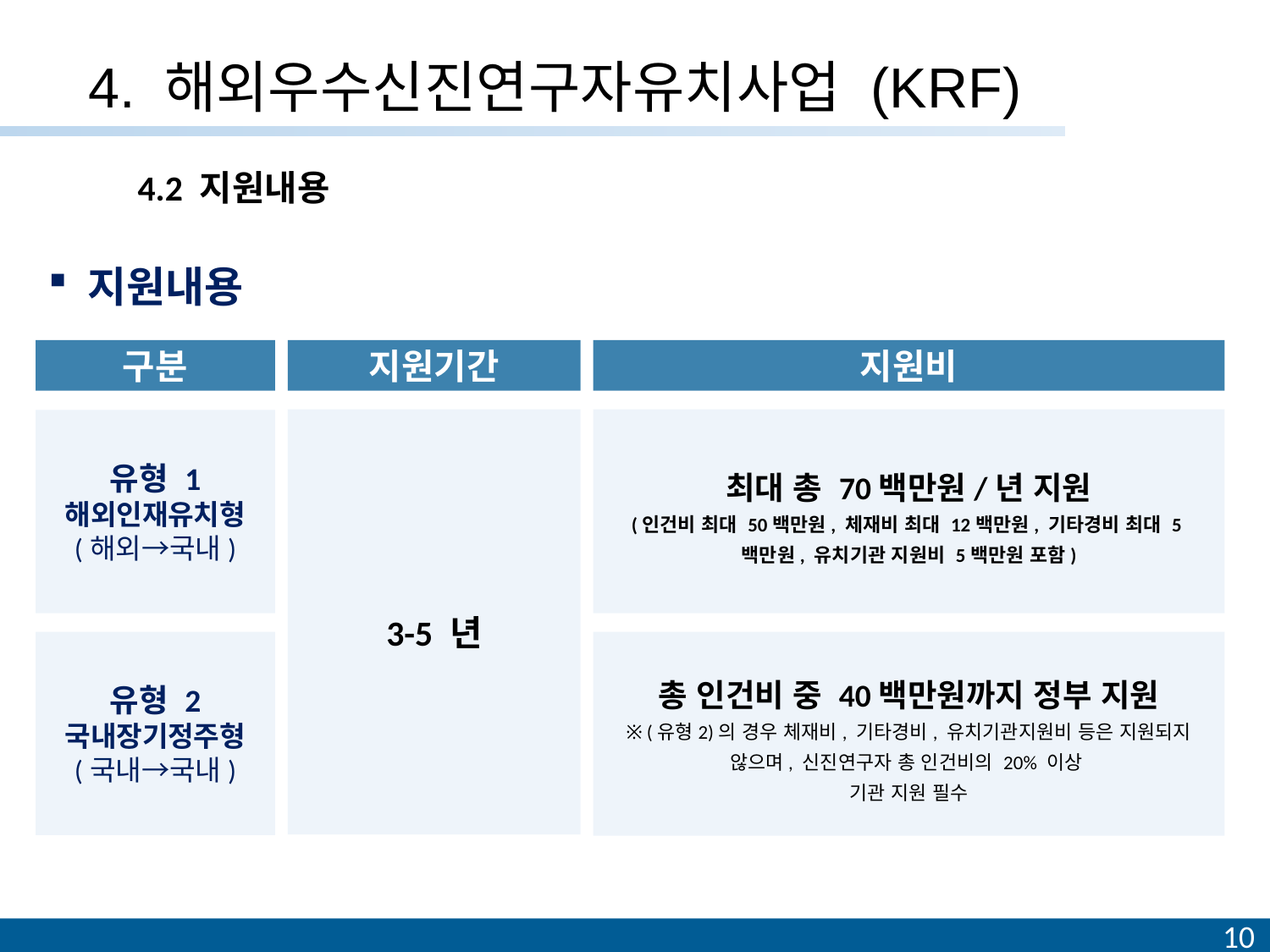

4. 해외우수신진연구자유치사업 (KRF)

4.2 지원내용
지원내용
구분
지원기간
지원비
3-5 년
최대 총 70백만원/년 지원
(인건비 최대 50백만원, 체재비 최대 12백만원, 기타경비 최대 5백만원, 유치기관 지원비 5백만원 포함)
유형 1
해외인재유치형
(해외→국내)
총 인건비 중 40백만원까지 정부 지원
※ (유형2)의 경우 체재비, 기타경비, 유치기관지원비 등은 지원되지 않으며, 신진연구자 총 인건비의 20% 이상
기관 지원 필수
유형 2
국내장기정주형
(국내→국내)
10